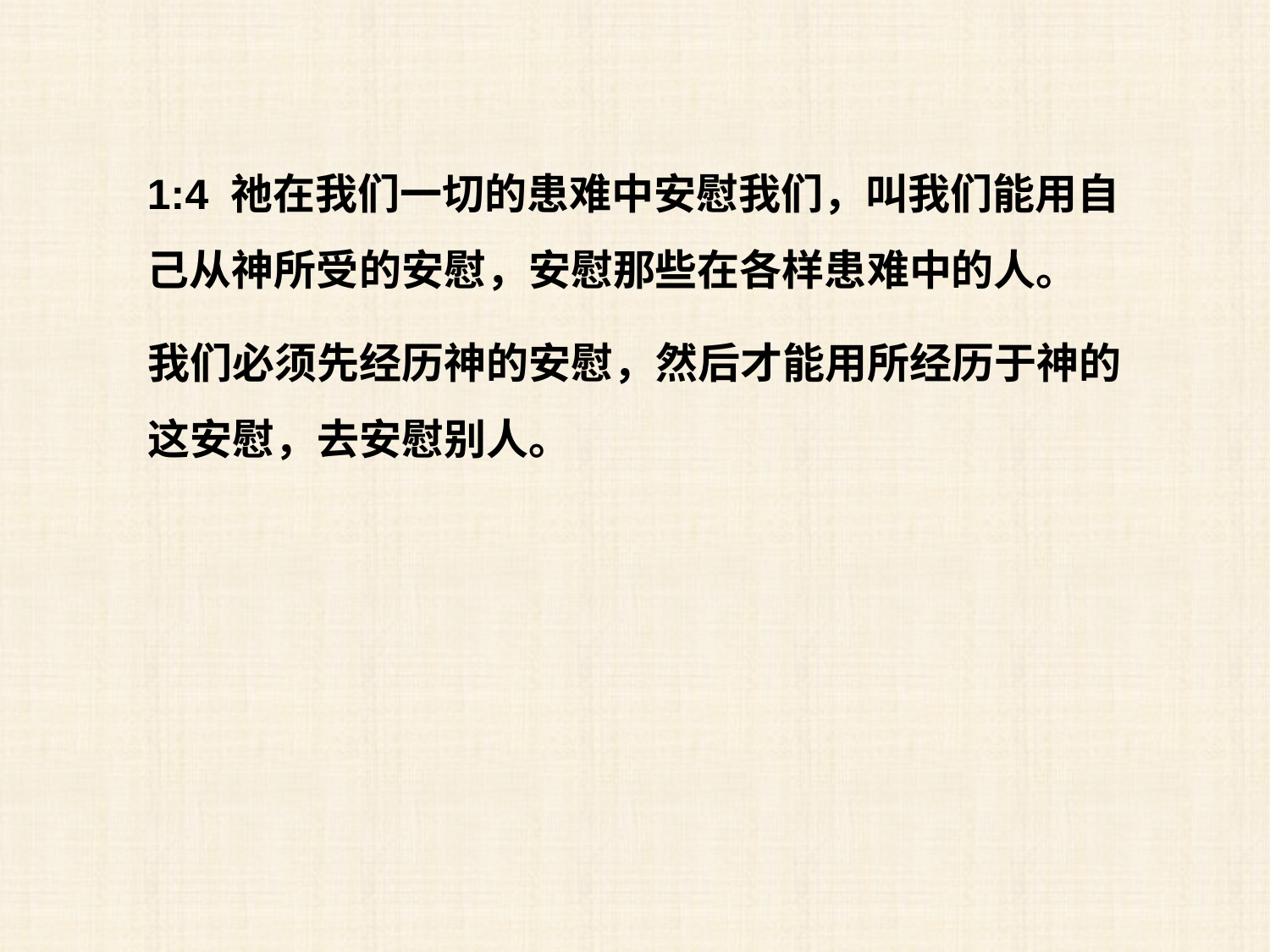

1:4 祂在我们一切的患难中安慰我们，叫我们能用自己从神所受的安慰，安慰那些在各样患难中的人。
我们必须先经历神的安慰，然后才能用所经历于神的这安慰，去安慰别人。